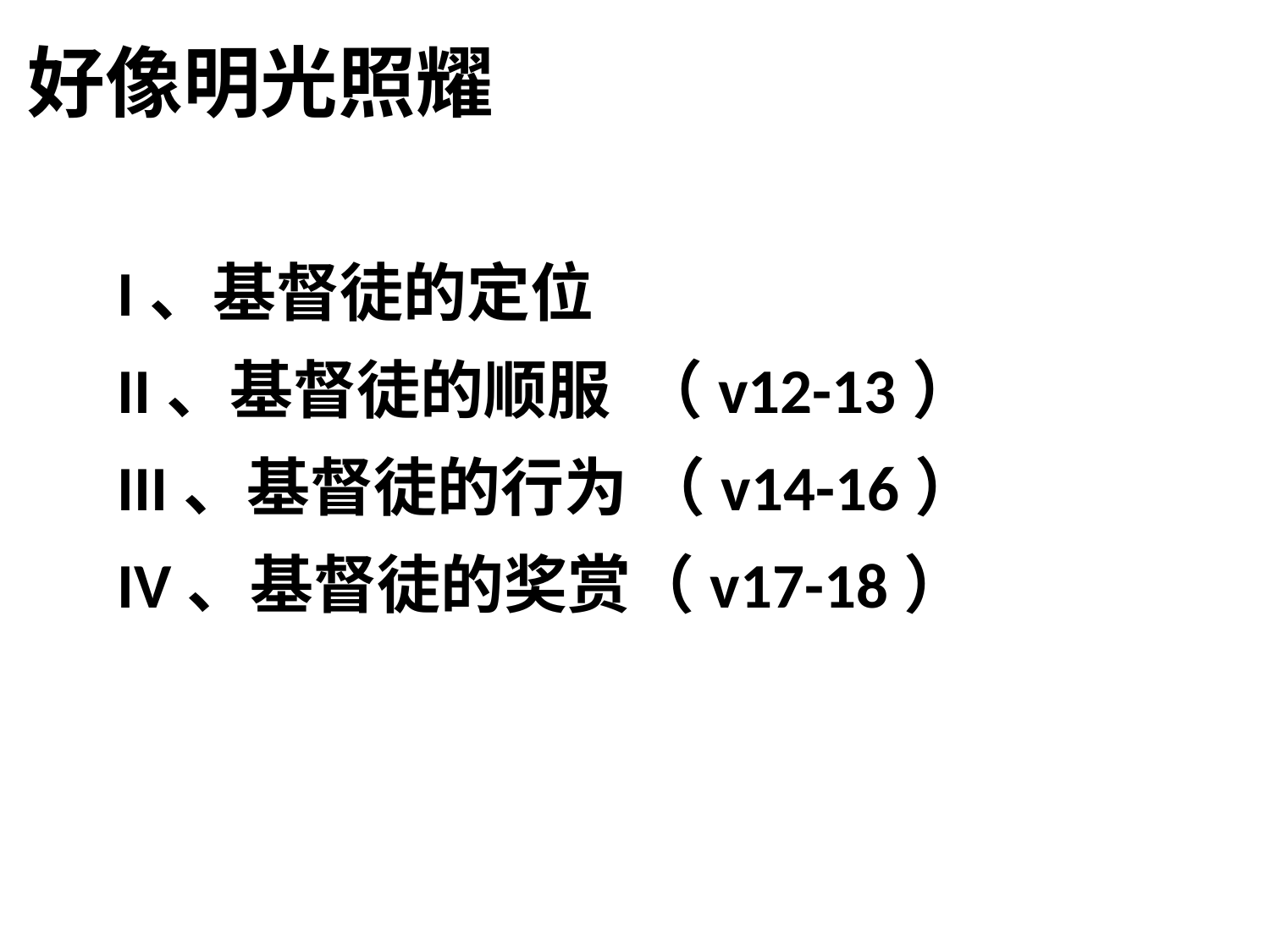

# 好像明光照耀
I、基督徒的定位
II、基督徒的顺服  （v12-13）
III、基督徒的行为 （v14-16）
IV、基督徒的奖赏（v17-18）